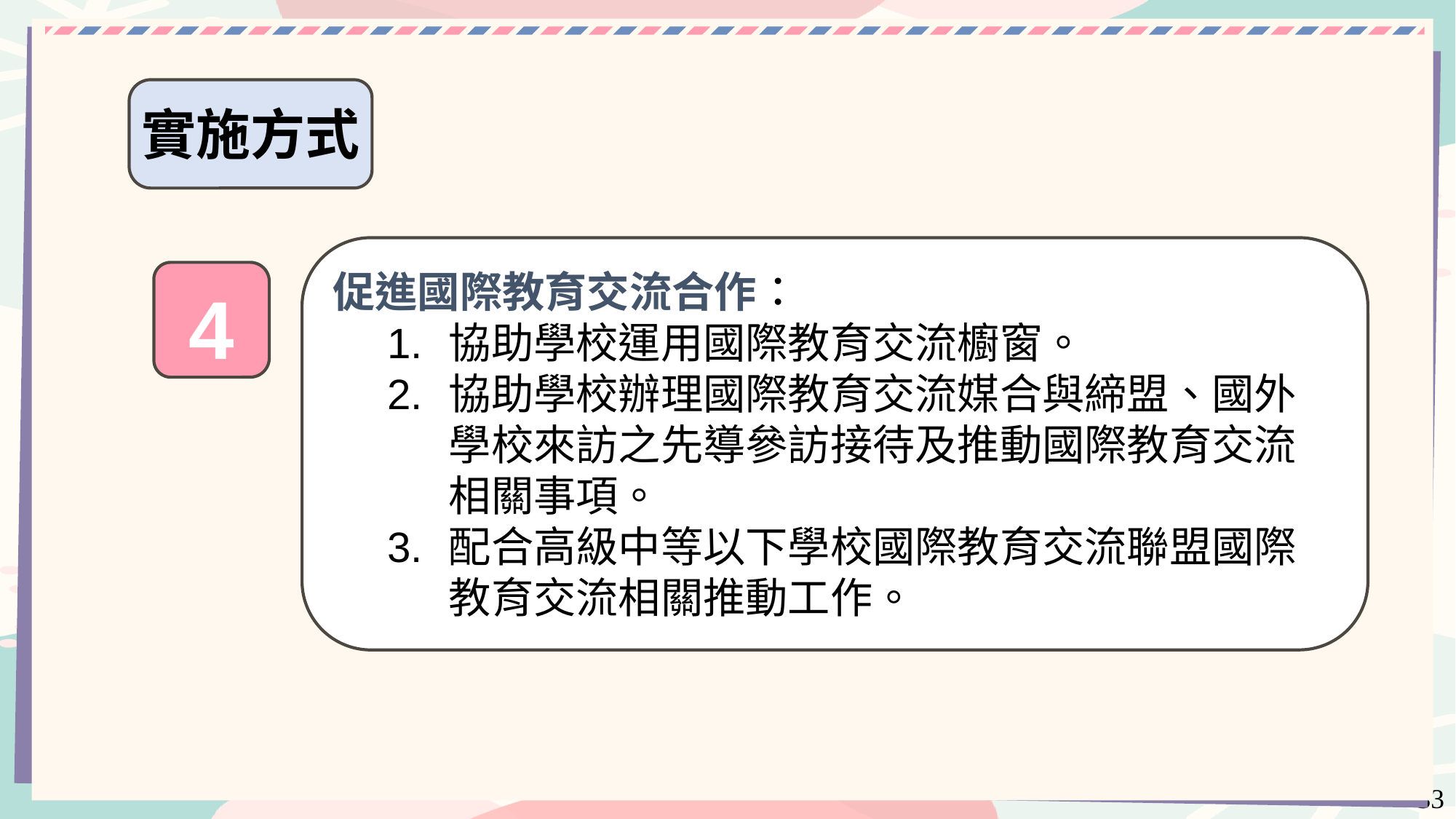

實施方式
促進國際教育交流合作：
協助學校運用國際教育交流櫥窗。
協助學校辦理國際教育交流媒合與締盟、國外學校來訪之先導參訪接待及推動國際教育交流相關事項。
配合高級中等以下學校國際教育交流聯盟國際教育交流相關推動工作。

4
33